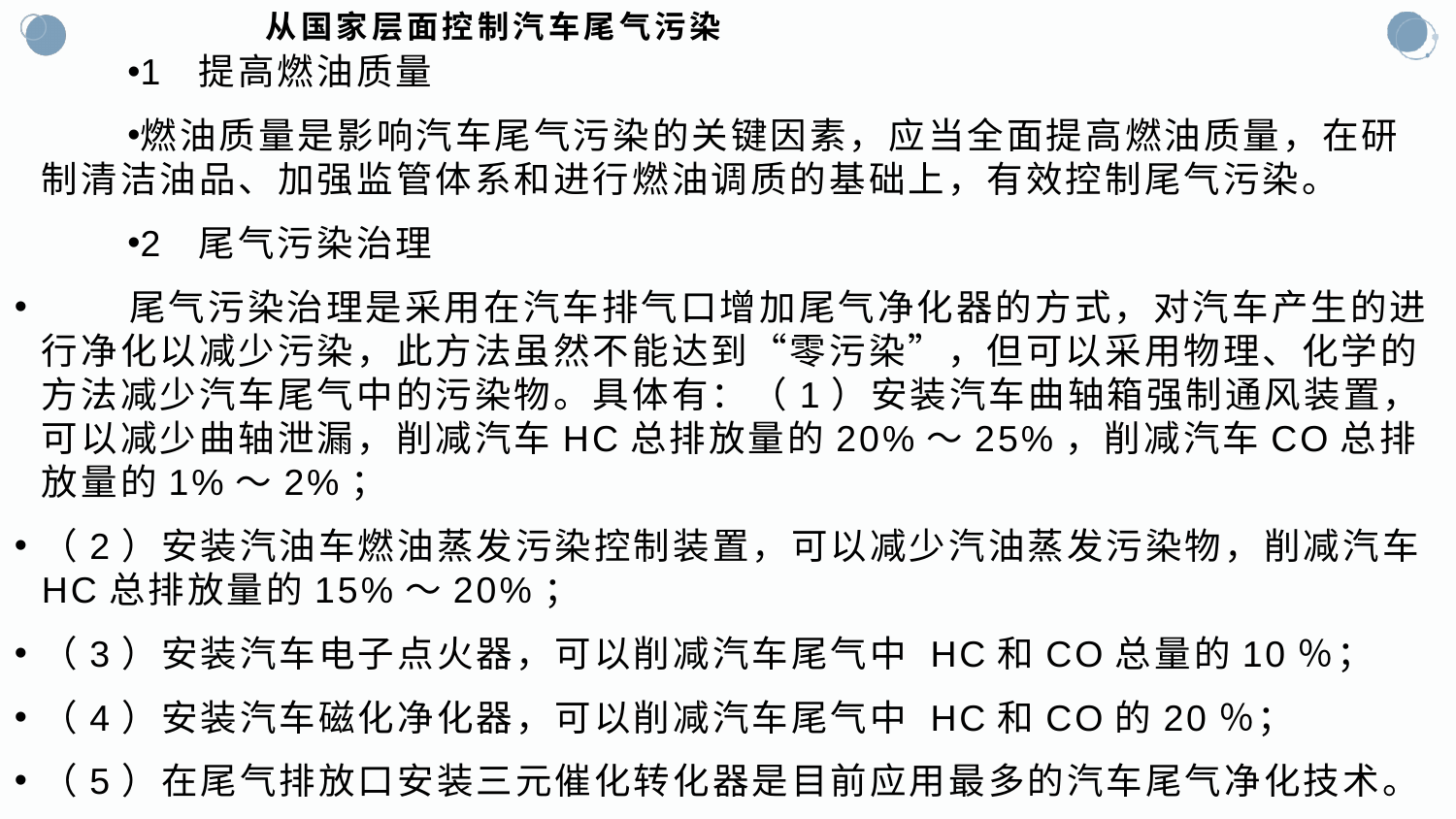

# 从国家层面控制汽车尾气污染
1  提高燃油质量
燃油质量是影响汽车尾气污染的关键因素，应当全面提高燃油质量，在研制清洁油品、加强监管体系和进行燃油调质的基础上，有效控制尾气污染。
2  尾气污染治理
       尾气污染治理是采用在汽车排气口增加尾气净化器的方式，对汽车产生的进行净化以减少污染，此方法虽然不能达到“零污染”，但可以采用物理、化学的方法减少汽车尾气中的污染物。具体有：（1）安装汽车曲轴箱强制通风装置，可以减少曲轴泄漏，削减汽车HC总排放量的20%～25%，削减汽车CO总排放量的1%～2%；
（2）安装汽油车燃油蒸发污染控制装置，可以减少汽油蒸发污染物，削减汽车HC总排放量的15%～20%；
（3）安装汽车电子点火器，可以削减汽车尾气中 HC和CO总量的10％；
（4）安装汽车磁化净化器，可以削减汽车尾气中 HC和CO的20％；
（5）在尾气排放口安装三元催化转化器是目前应用最多的汽车尾气净化技术。